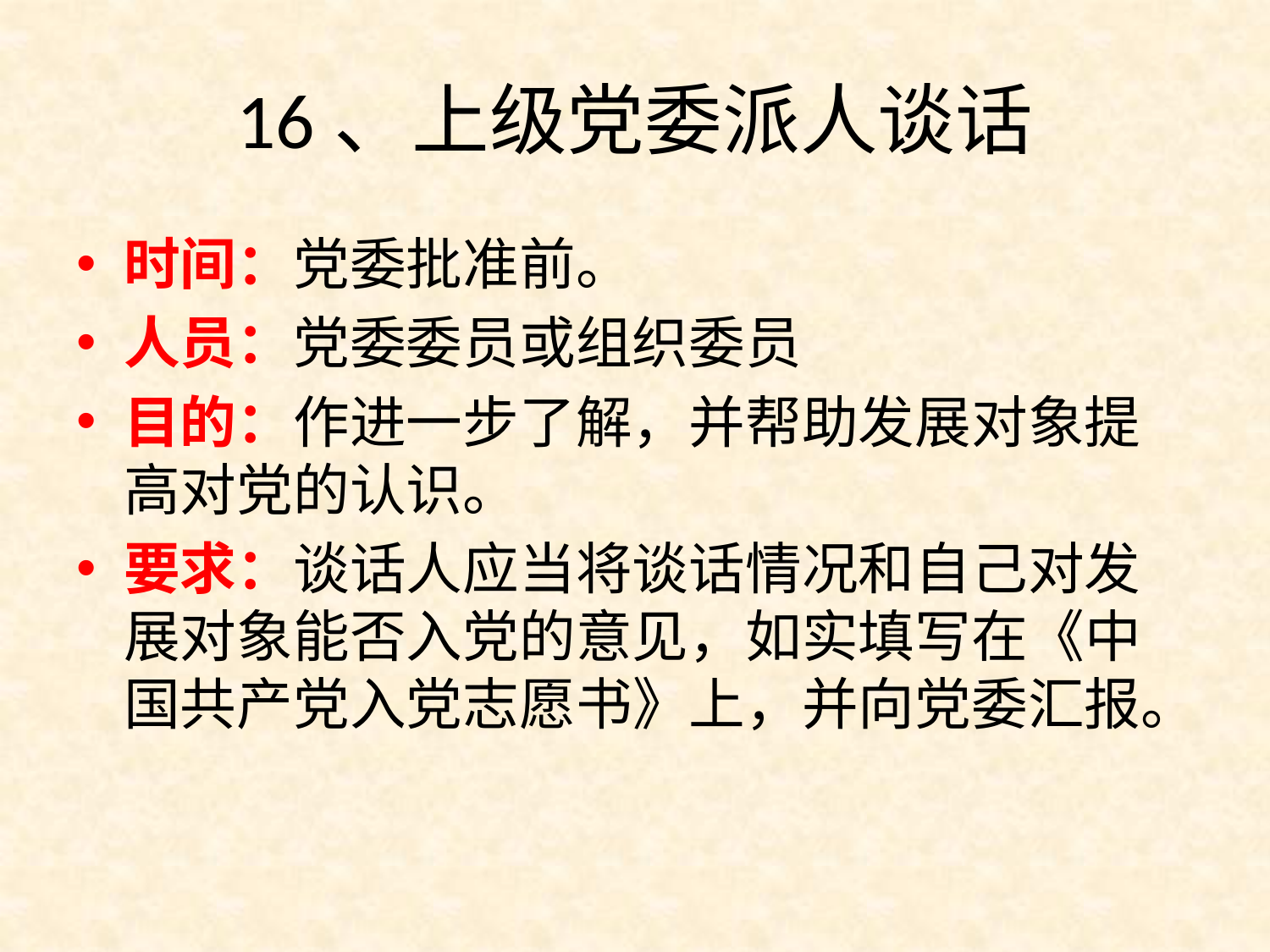

# 16、上级党委派人谈话
时间：党委批准前。
人员：党委委员或组织委员
目的：作进一步了解，并帮助发展对象提高对党的认识。
要求：谈话人应当将谈话情况和自己对发展对象能否入党的意见，如实填写在《中国共产党入党志愿书》上，并向党委汇报。